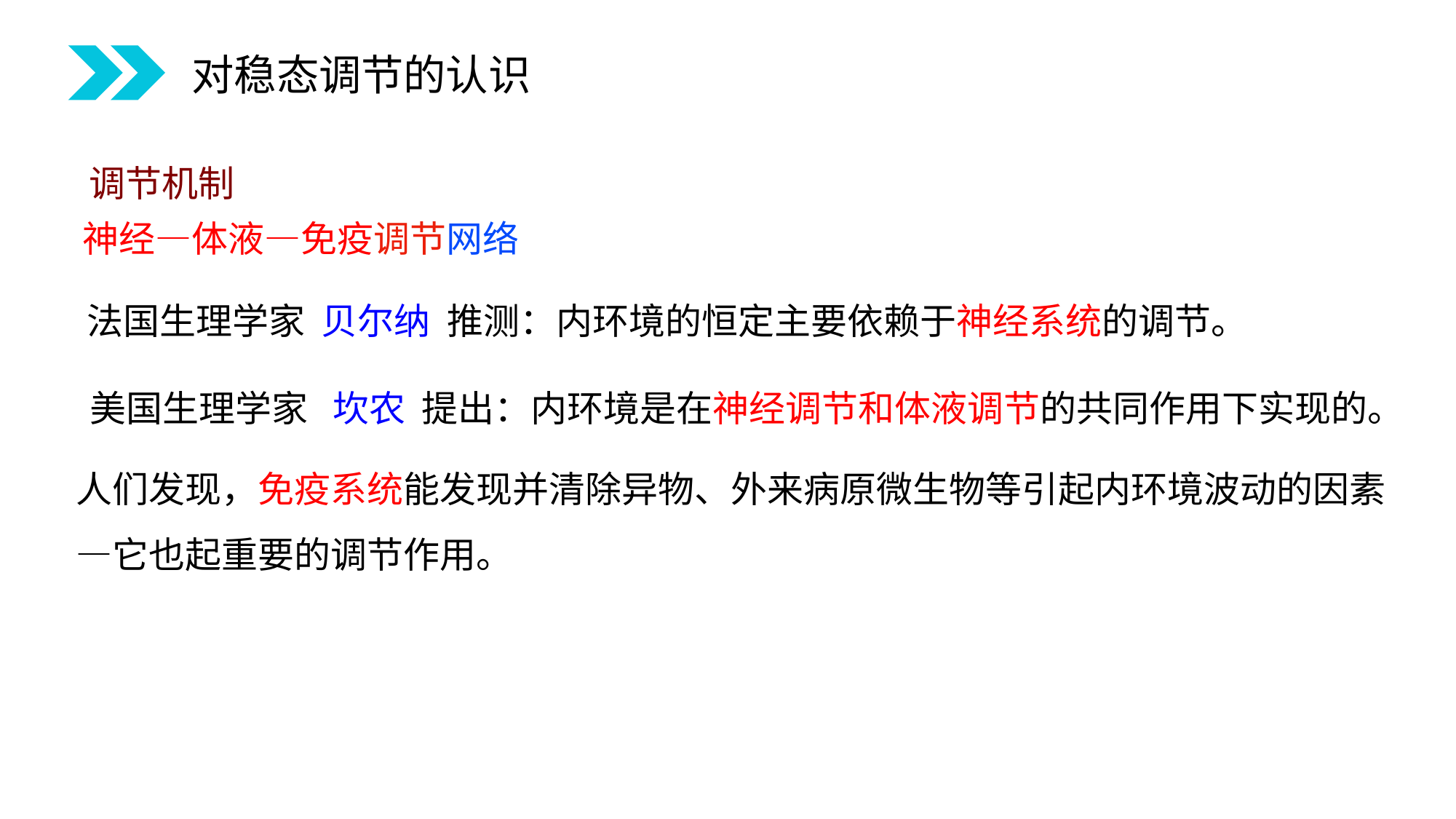

对稳态调节的认识
调节机制
神经—体液—免疫调节网络

法国生理学家  贝尔纳  推测：内环境的恒定主要依赖于神经系统的调节。
美国生理学家   坎农  提出：内环境是在神经调节和体液调节的共同作用下实现的。
人们发现，免疫系统能发现并清除异物、外来病原微生物等引起内环境波动的因素—它也起重要的调节作用。